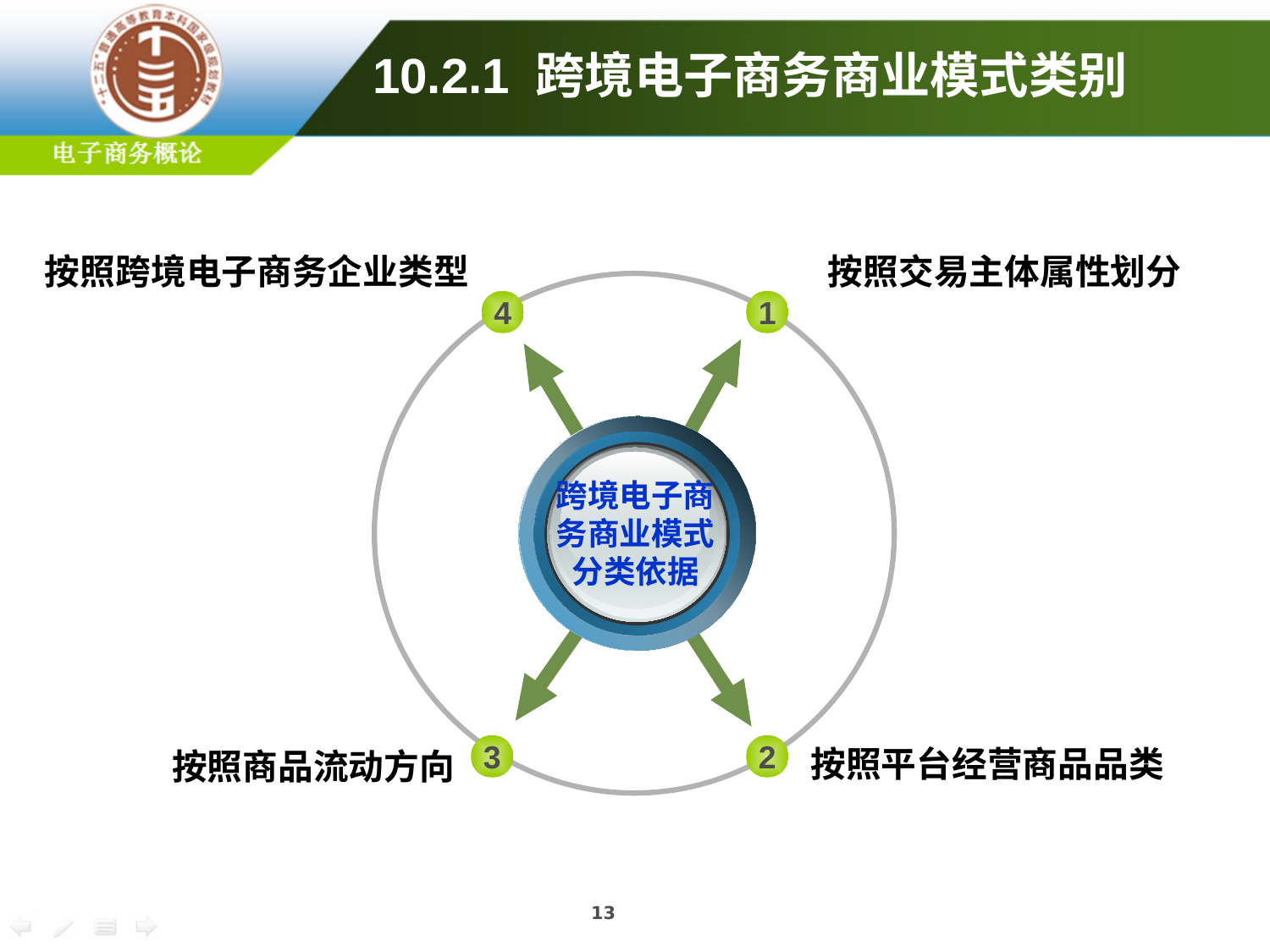

10.2.1 跨境电子商务商业模式类别
按照跨境电子商务企业类型
按照交易主体属性划分

4
1

跨境电子商务商业模式分类依据

3
2
按照平台经营商品品类
按照商品流动方向

13